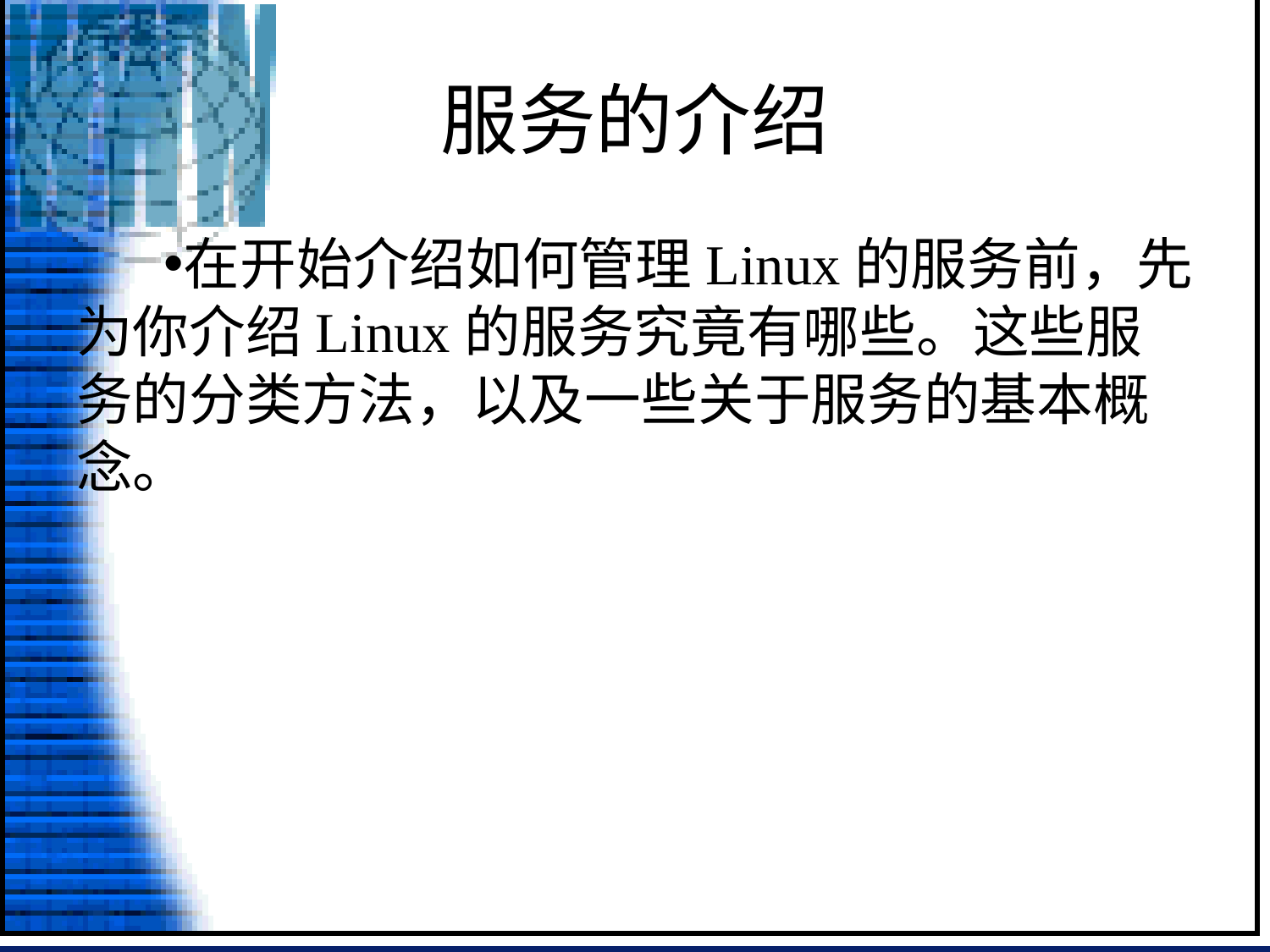

# 服务的介绍
在开始介绍如何管理Linux的服务前，先为你介绍Linux的服务究竟有哪些。这些服务的分类方法，以及一些关于服务的基本概念。